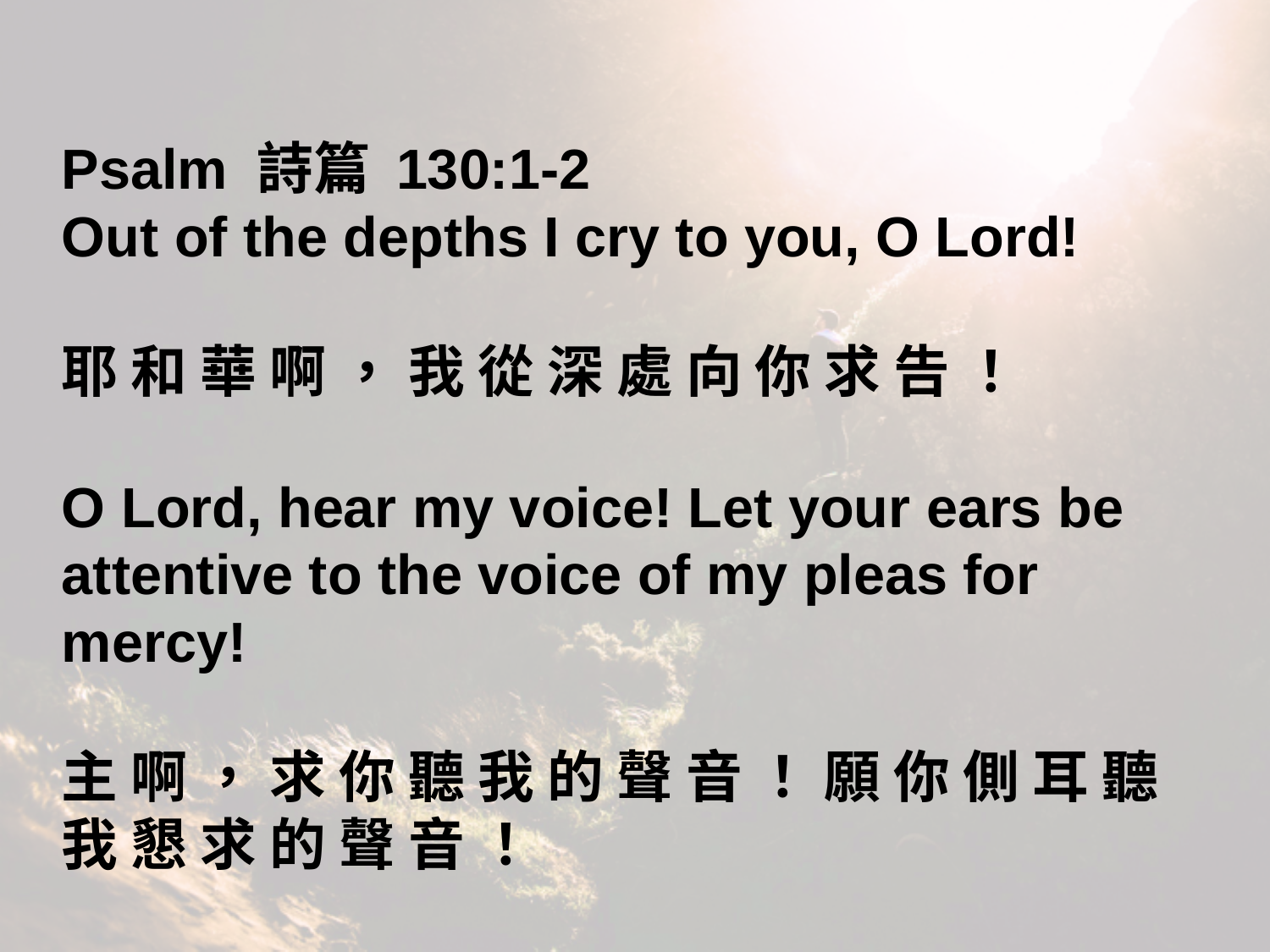

Psalm 詩篇 130:1-2
Out of the depths I cry to you, O Lord!

耶 和 華 啊 ， 我 從 深 處 向 你 求 告 ！

O Lord, hear my voice! Let your ears be attentive to the voice of my pleas for mercy!

主 啊 ， 求 你 聽 我 的 聲 音 ！ 願 你 側 耳 聽 我 懇 求 的 聲 音 ！